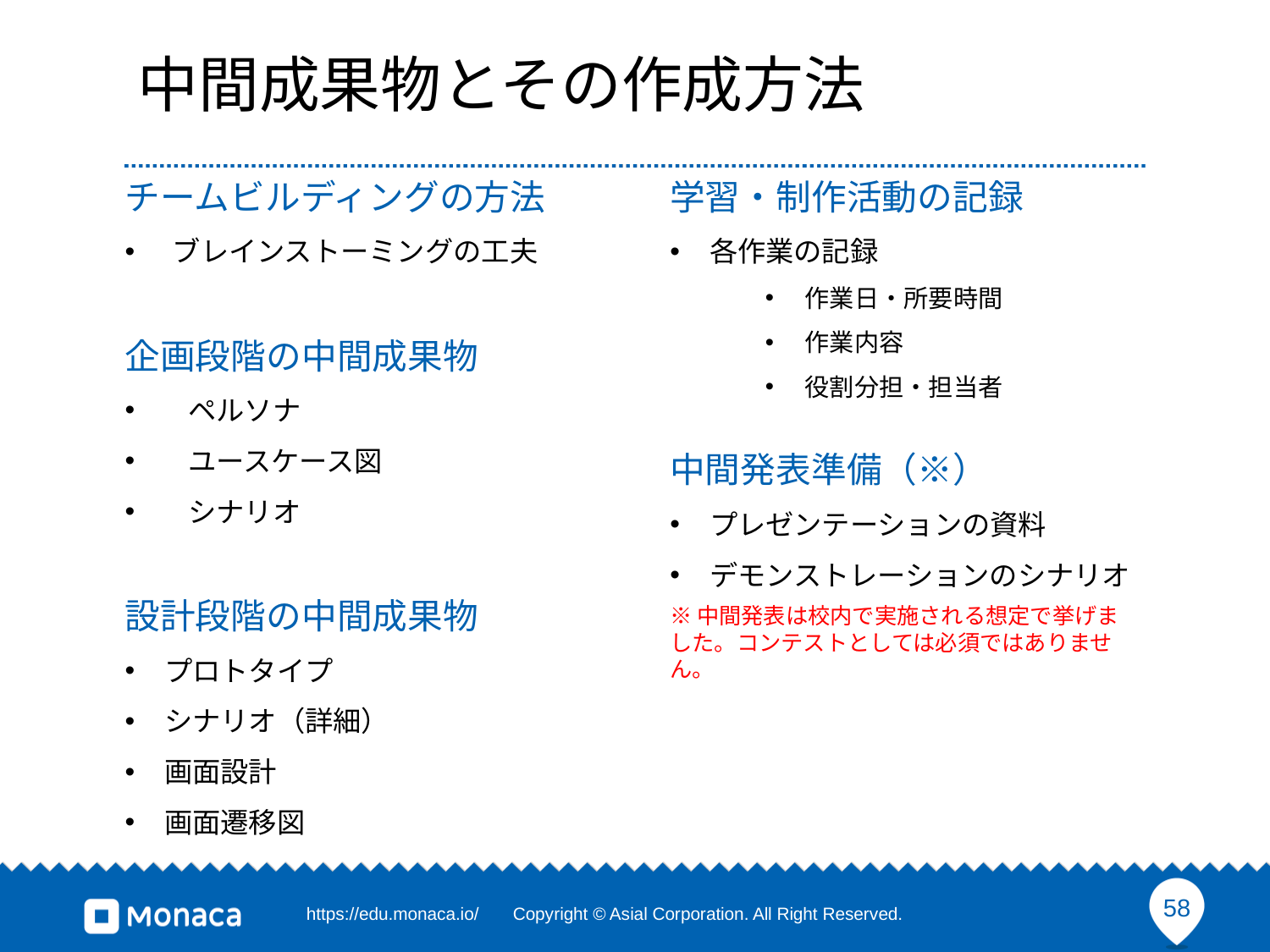

# 中間成果物とその作成方法
チームビルディングの方法
ブレインストーミングの工夫

企画段階の中間成果物
ペルソナ
ユースケース図
シナリオ

設計段階の中間成果物
プロトタイプ
シナリオ（詳細）
画面設計
画面遷移図
学習・制作活動の記録
各作業の記録
作業日・所要時間
作業内容
役割分担・担当者

中間発表準備（※）
プレゼンテーションの資料
デモンストレーションのシナリオ

※中間発表は校内で実施される想定で挙げました。コンテストとしては必須ではありません。